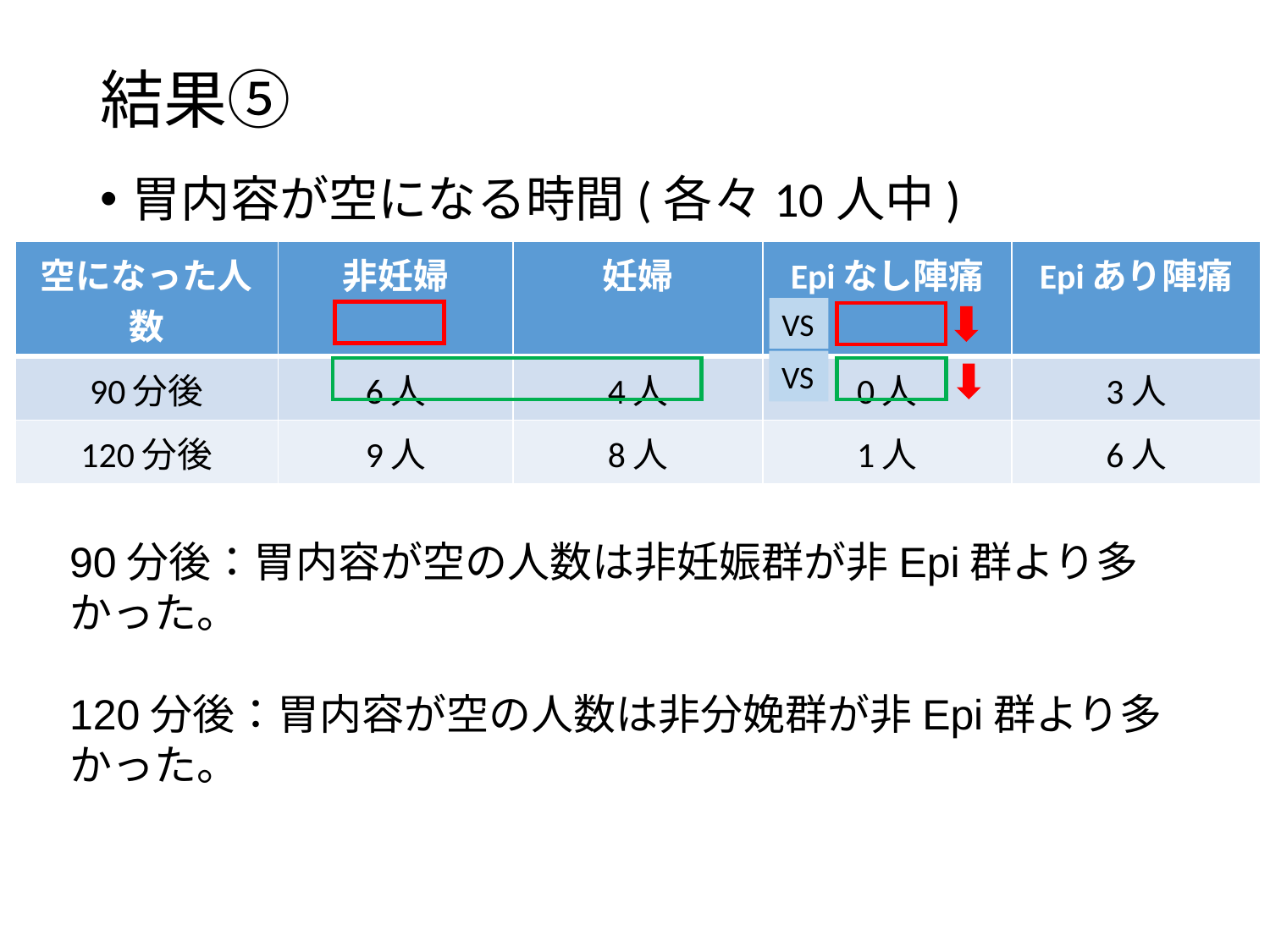

# 結果⑤
胃内容が空になる時間(各々10人中)
| 空になった人数 | 非妊婦 | 妊婦 | Epiなし陣痛 | Epiあり陣痛 |
| --- | --- | --- | --- | --- |
| 90分後 | 6人 | 4人 | 0人 | 3人 |
| 120分後 | 9人 | 8人 | 1人 | 6人 |
VS

VS

90分後：胃内容が空の人数は非妊娠群が非Epi群より多かった。

120分後：胃内容が空の人数は非分娩群が非Epi群より多かった。